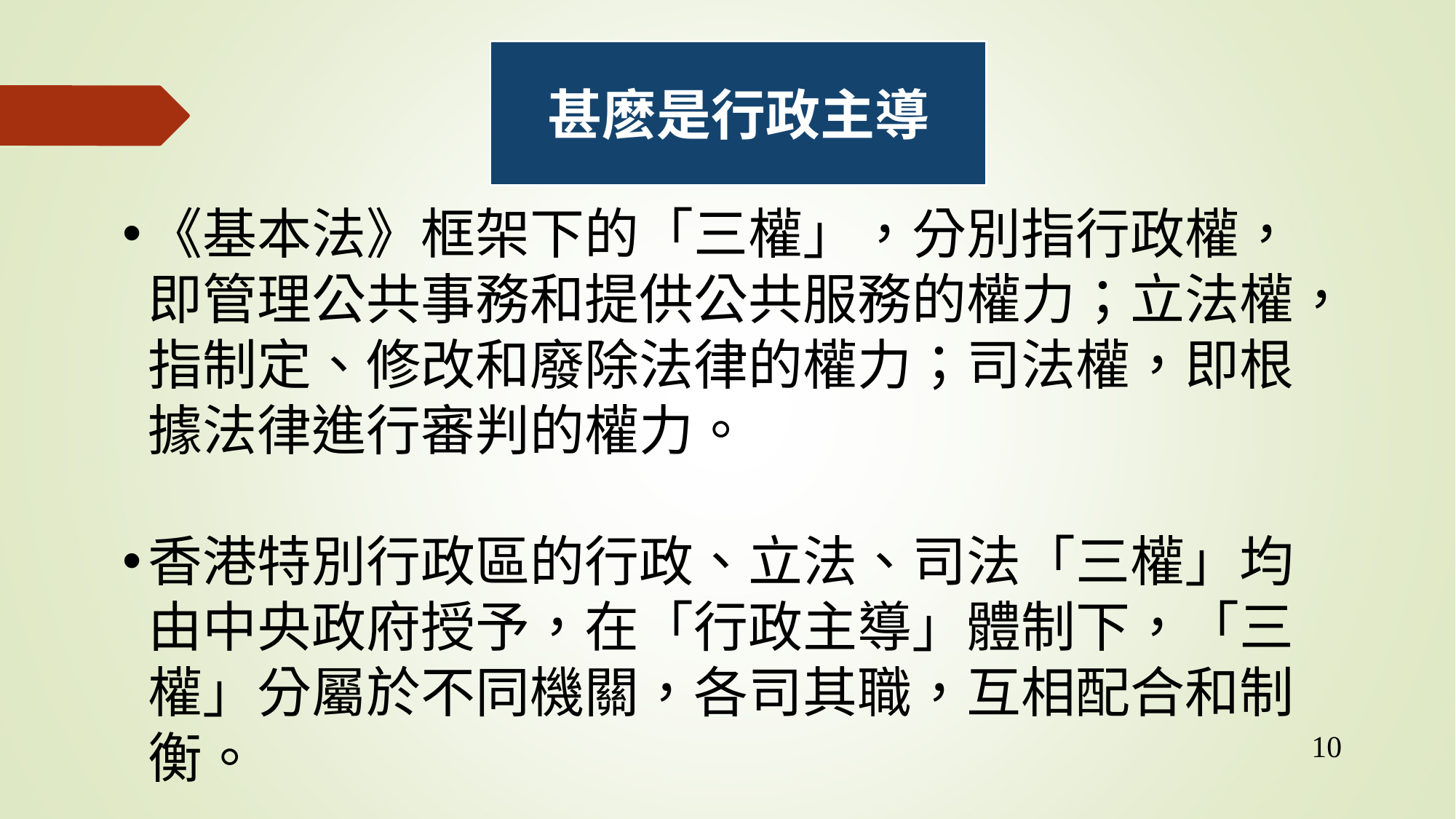

甚麽是行政主導

《基本法》框架下的「三權」，分別指行政權，即管理公共事務和提供公共服務的權力；立法權，指制定、修改和廢除法律的權力；司法權，即根據法律進行審判的權力。

香港特別行政區的行政、立法、司法「三權」均由中央政府授予，在「行政主導」體制下，「三權」分屬於不同機關，各司其職，互相配合和制衡。
10